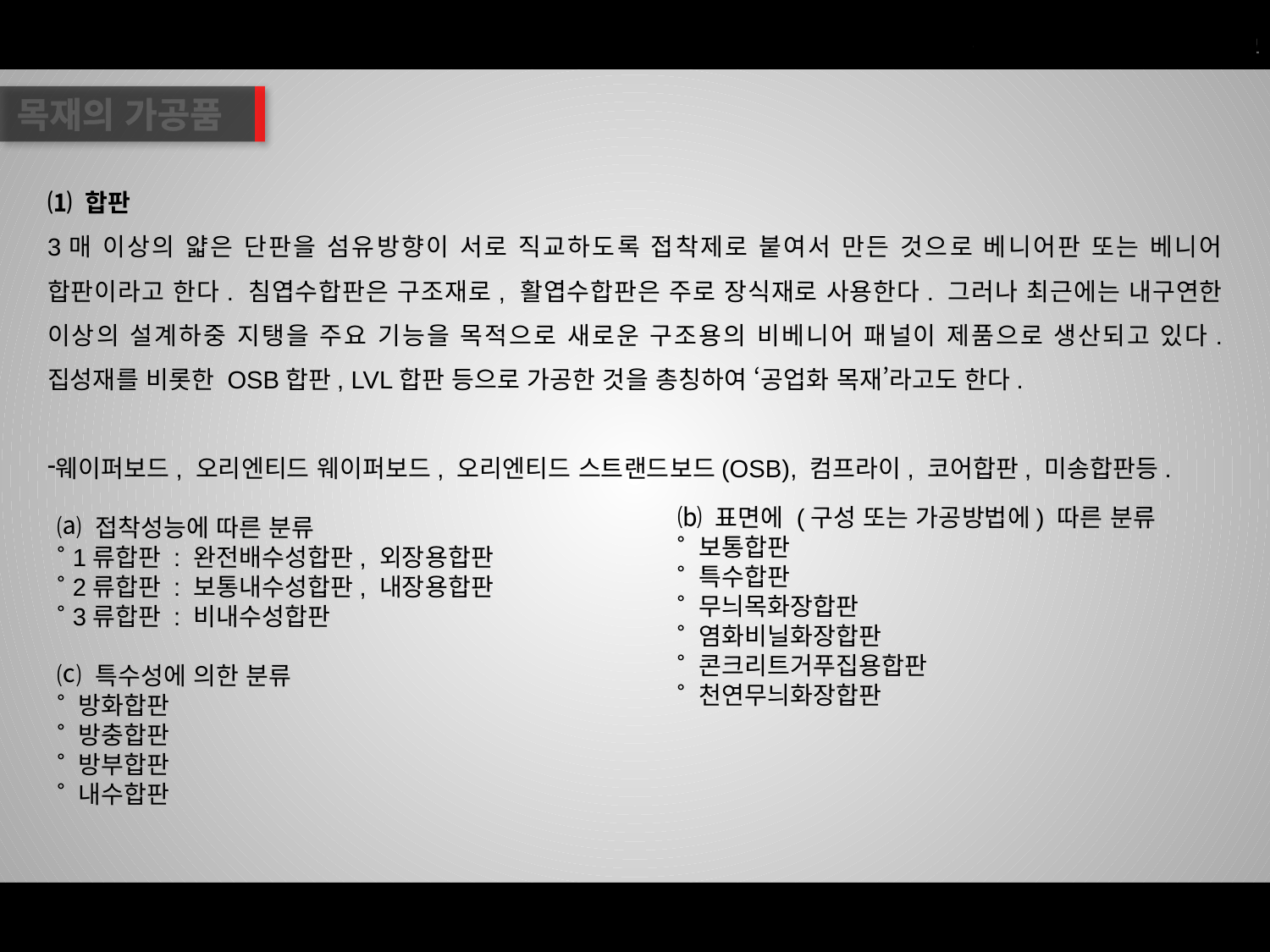

목재의 가공품

⑴ 합판
3매 이상의 얇은 단판을 섬유방향이 서로 직교하도록 접착제로 붙여서 만든 것으로 베니어판 또는 베니어 합판이라고 한다. 침엽수합판은 구조재로, 활엽수합판은 주로 장식재로 사용한다. 그러나 최근에는 내구연한 이상의 설계하중 지탱을 주요 기능을 목적으로 새로운 구조용의 비베니어 패널이 제품으로 생산되고 있다. 집성재를 비롯한 OSB합판, LVL합판 등으로 가공한 것을 총칭하여 ‘공업화 목재’라고도 한다.

웨이퍼보드, 오리엔티드 웨이퍼보드, 오리엔티드 스트랜드보드(OSB), 컴프라이, 코어합판, 미송합판등.
⒝ 표면에 (구성 또는 가공방법에) 따른 분류
˚ 보통합판
˚ 특수합판
˚ 무늬목화장합판
˚ 염화비닐화장합판
˚ 콘크리트거푸집용합판
˚ 천연무늬화장합판

⒜ 접착성능에 따른 분류
˚ 1류합판 : 완전배수성합판, 외장용합판
˚ 2류합판 : 보통내수성합판, 내장용합판
˚ 3류합판 : 비내수성합판

⒞ 특수성에 의한 분류
˚ 방화합판
˚ 방충합판
˚ 방부합판
˚ 내수합판